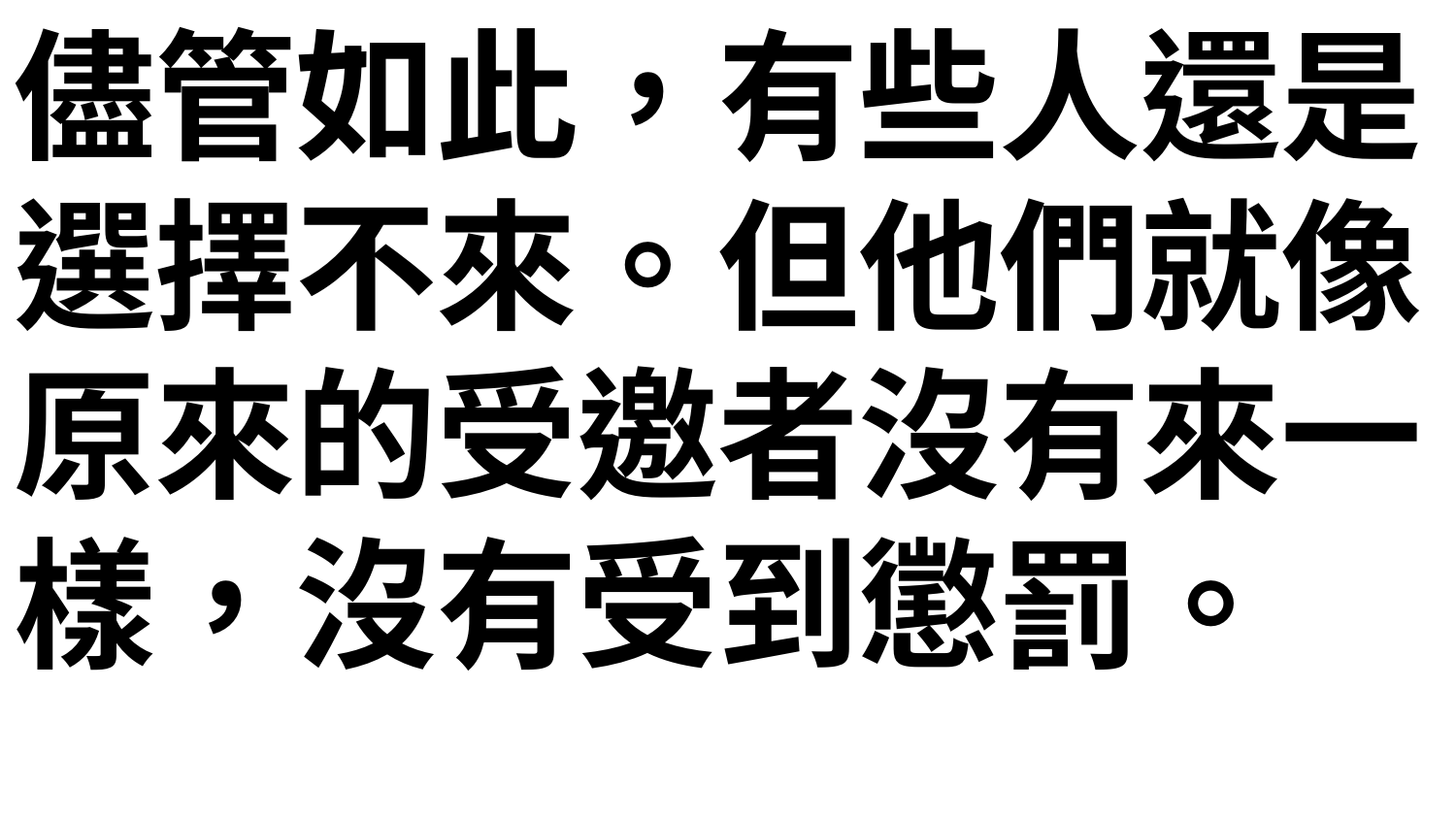

儘管如此，有些人還是選擇不來。但他們就像原來的受邀者沒有來一樣，沒有受到懲罰。